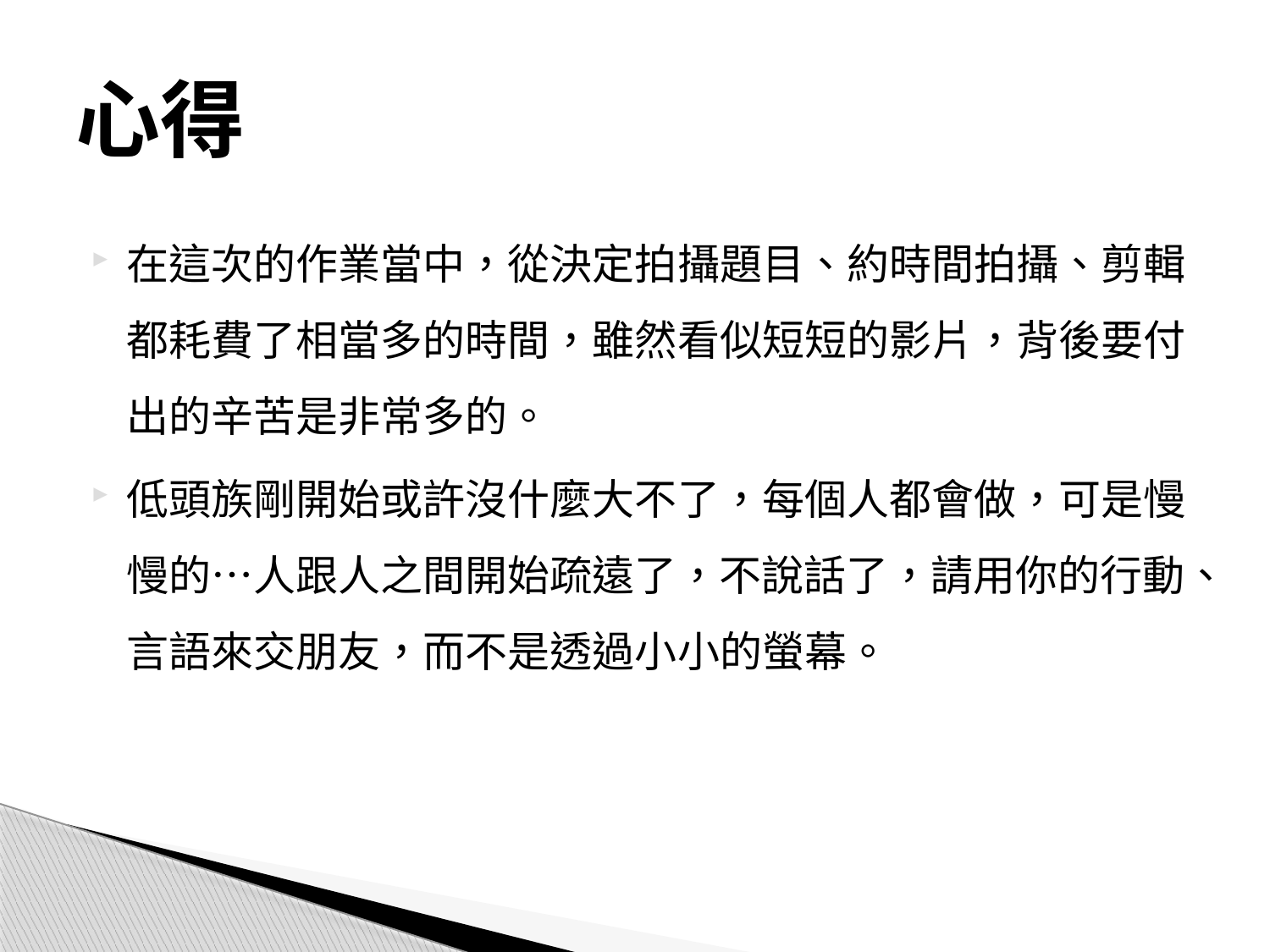

# 心得
在這次的作業當中，從決定拍攝題目、約時間拍攝、剪輯都耗費了相當多的時間，雖然看似短短的影片，背後要付出的辛苦是非常多的。
低頭族剛開始或許沒什麼大不了，每個人都會做，可是慢慢的…人跟人之間開始疏遠了，不說話了，請用你的行動、言語來交朋友，而不是透過小小的螢幕。